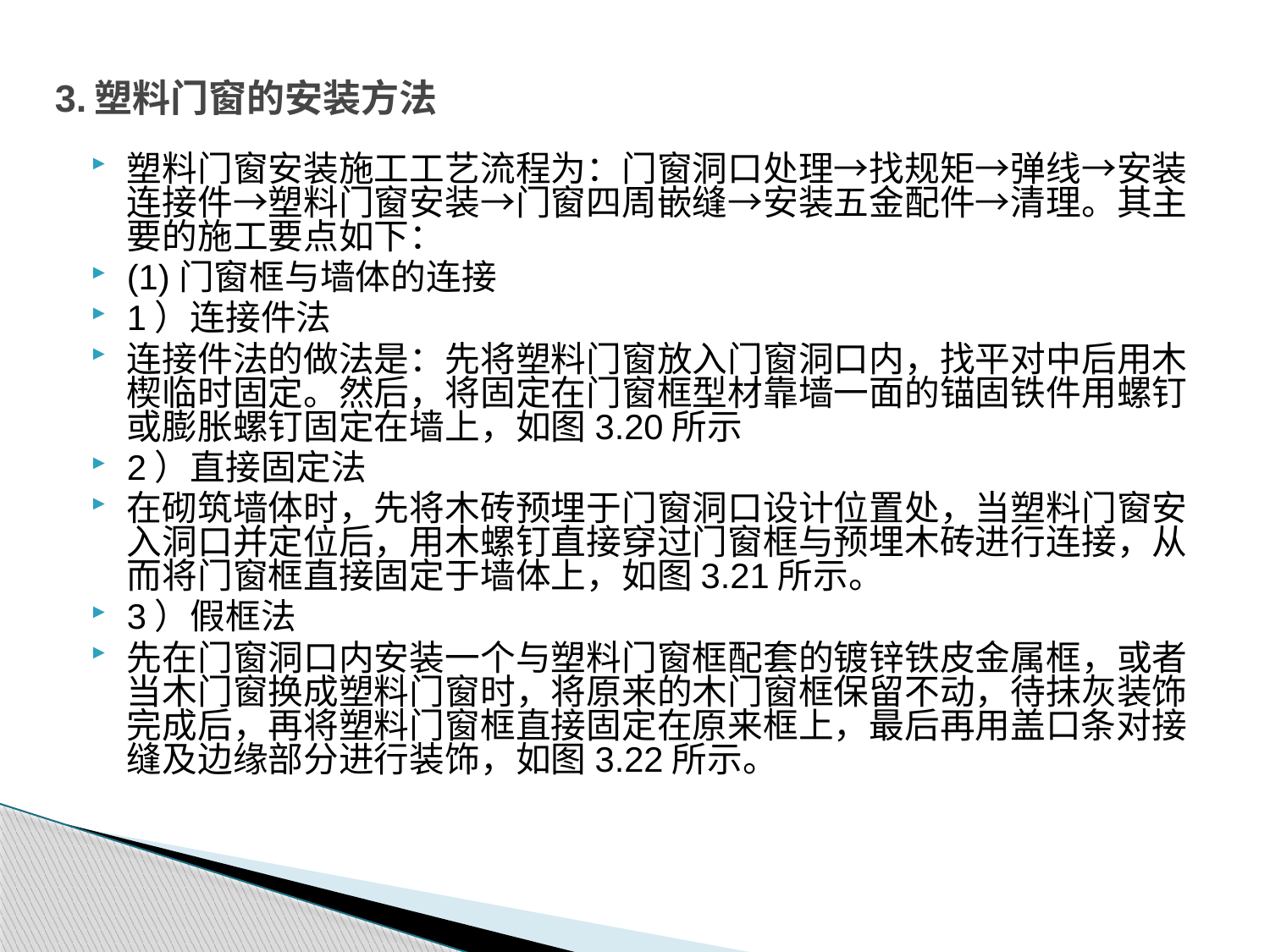

# 3.塑料门窗的安装方法
塑料门窗安装施工工艺流程为：门窗洞口处理→找规矩→弹线→安装连接件→塑料门窗安装→门窗四周嵌缝→安装五金配件→清理。其主要的施工要点如下：
(1)门窗框与墙体的连接
1）连接件法
连接件法的做法是：先将塑料门窗放入门窗洞口内，找平对中后用木楔临时固定。然后，将固定在门窗框型材靠墙一面的锚固铁件用螺钉或膨胀螺钉固定在墙上，如图3.20所示
2）直接固定法
在砌筑墙体时，先将木砖预埋于门窗洞口设计位置处，当塑料门窗安入洞口并定位后，用木螺钉直接穿过门窗框与预埋木砖进行连接，从而将门窗框直接固定于墙体上，如图3.21所示。
3）假框法
先在门窗洞口内安装一个与塑料门窗框配套的镀锌铁皮金属框，或者当木门窗换成塑料门窗时，将原来的木门窗框保留不动，待抹灰装饰完成后，再将塑料门窗框直接固定在原来框上，最后再用盖口条对接缝及边缘部分进行装饰，如图3.22所示。